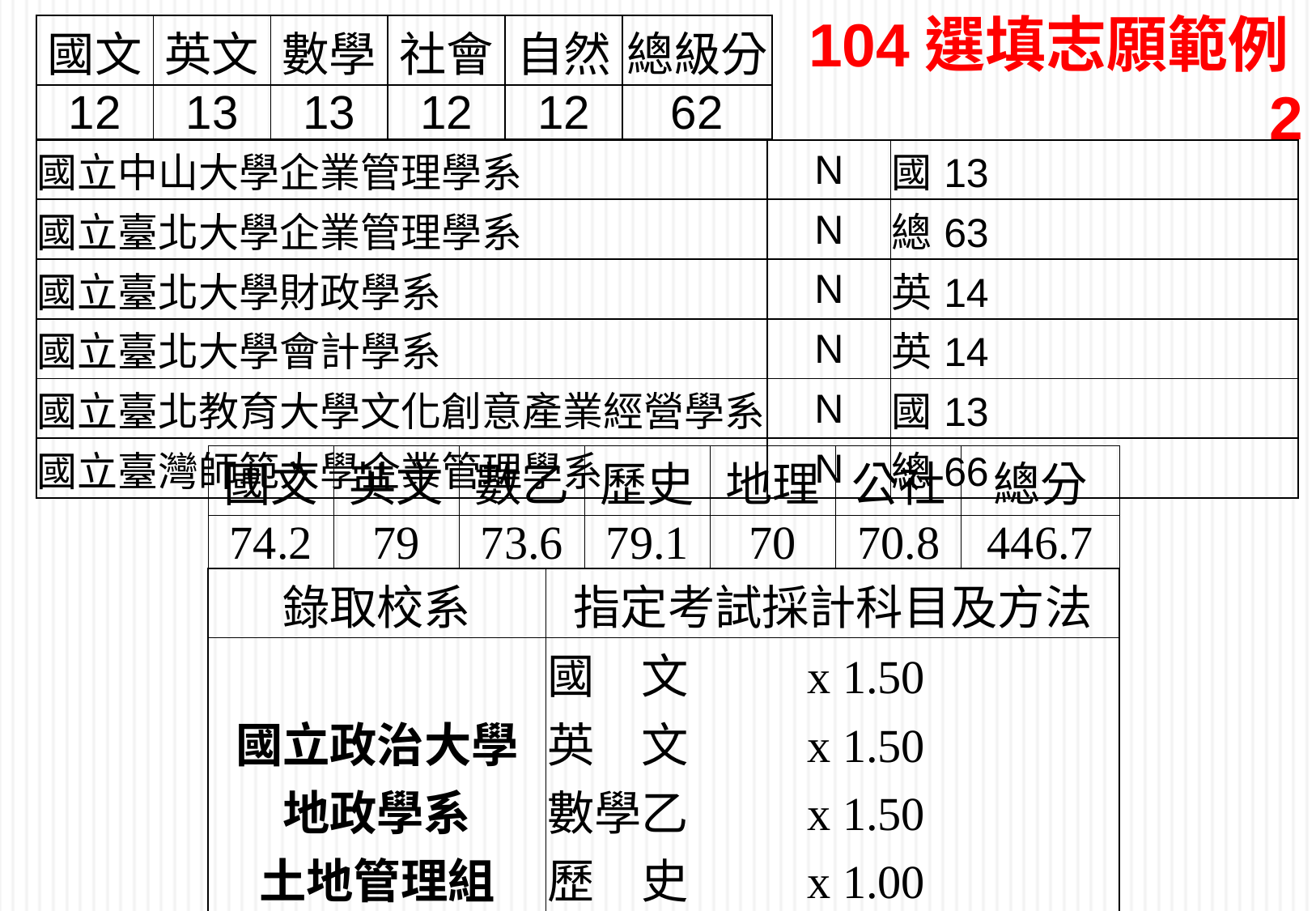

104選填志願範例2
| 國文 | 英文 | 數學 | 社會 | 自然 | 總級分 |
| --- | --- | --- | --- | --- | --- |
| 12 | 13 | 13 | 12 | 12 | 62 |
| 國立中山大學企業管理學系 | N | 國13 |
| --- | --- | --- |
| 國立臺北大學企業管理學系 | N | 總63 |
| 國立臺北大學財政學系 | N | 英14 |
| 國立臺北大學會計學系 | N | 英14 |
| 國立臺北教育大學文化創意產業經營學系 | N | 國13 |
| 國立臺灣師範大學企業管理學系 | N | 總66 |
| 國文 | 英文 | 數乙 | 歷史 | 地理 | 公社 | 總分 |
| --- | --- | --- | --- | --- | --- | --- |
| 74.2 | 79 | 73.6 | 79.1 | 70 | 70.8 | 446.7 |
| 錄取校系 | 指定考試採計科目及方法 |
| --- | --- |
| 國立政治大學 地政學系 土地管理組 | 國　文　　 x 1.50 英　文　　 x 1.50 數學乙　　 x 1.50 歷　史　　 x 1.00 地　理　　 x 1.00 |